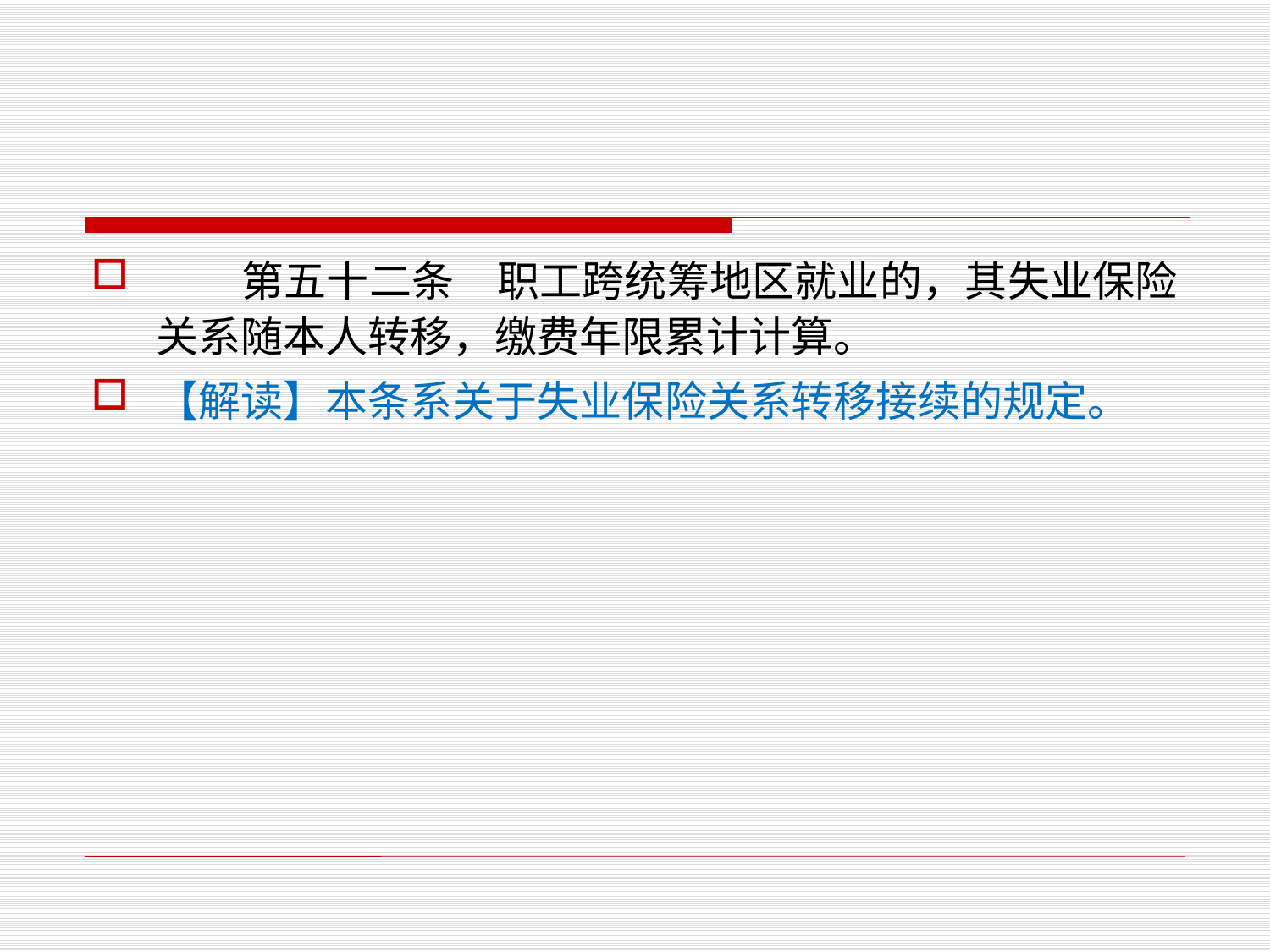

第五十二条　职工跨统筹地区就业的，其失业保险关系随本人转移，缴费年限累计计算。
【解读】本条系关于失业保险关系转移接续的规定。